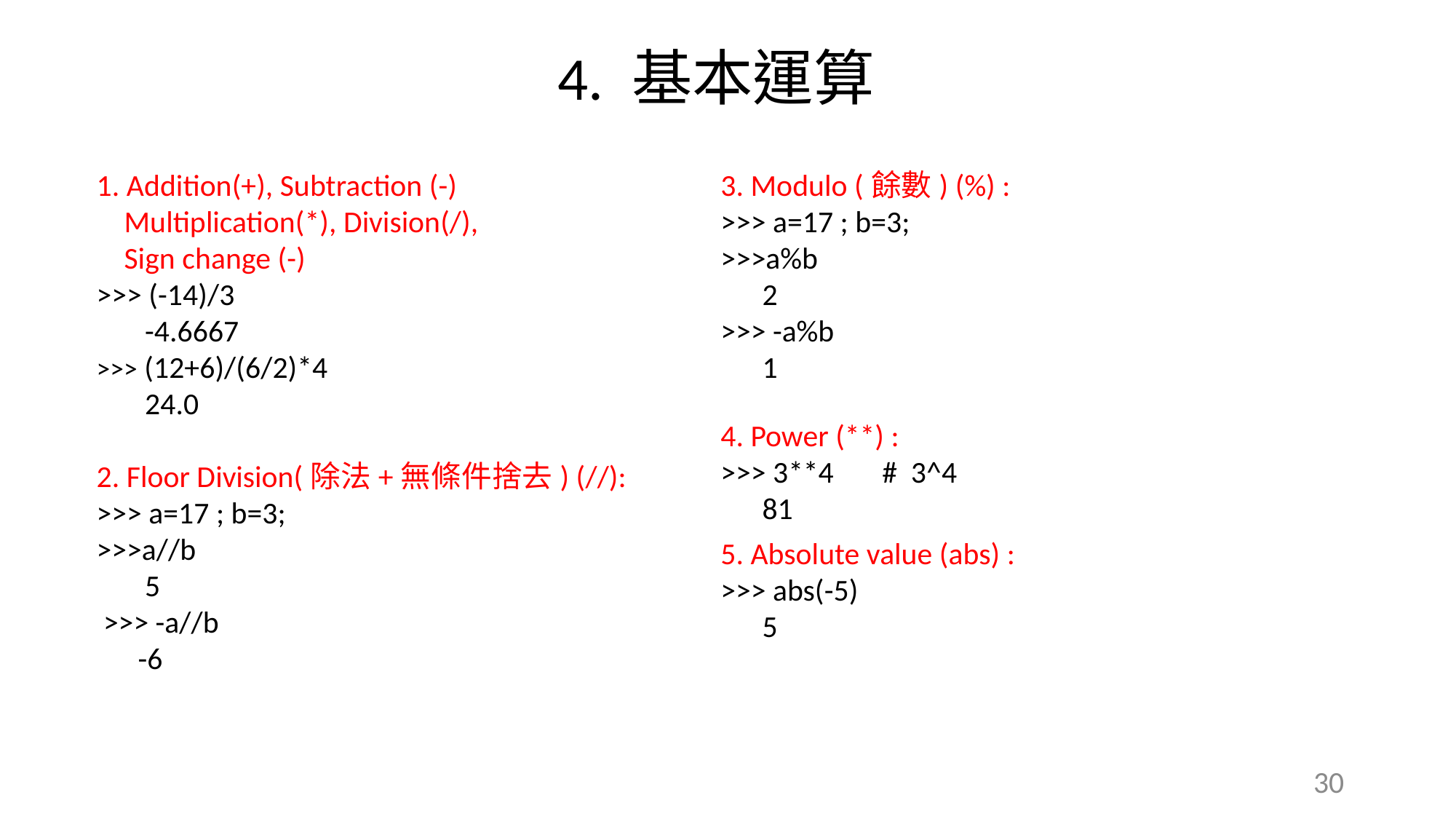

4. 基本運算
1. Addition(+), Subtraction (-)
    Multiplication(*), Division(/),
    Sign change (-)
>>> (-14)/3
       -4.6667
>>> (12+6)/(6/2)*4
       24.0

2. Floor Division(除法+無條件捨去) (//):
>>> a=17 ; b=3;
>>>a//b
       5
 >>> -a//b
      -6

3. Modulo (餘數) (%) :
>>> a=17 ; b=3;
>>>a%b
      2
>>> -a%b
      1
4. Power (**) :
>>> 3**4       #  3^4
      81
5. Absolute value (abs) :
>>> abs(-5)
      5
30